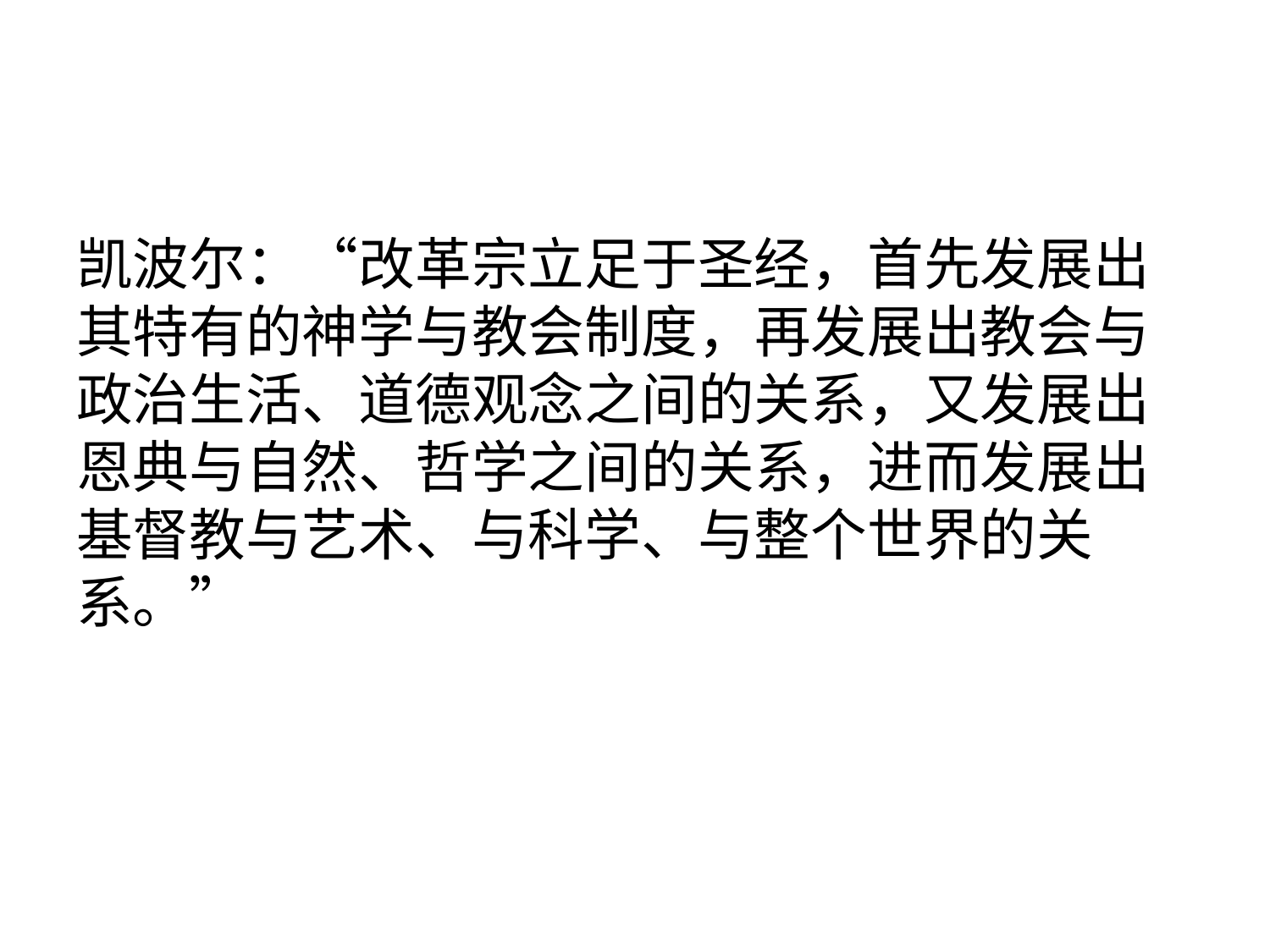

#
凯波尔：“改革宗立足于圣经，首先发展出其特有的神学与教会制度，再发展出教会与政治生活、道德观念之间的关系，又发展出恩典与自然、哲学之间的关系，进而发展出基督教与艺术、与科学、与整个世界的关系。”